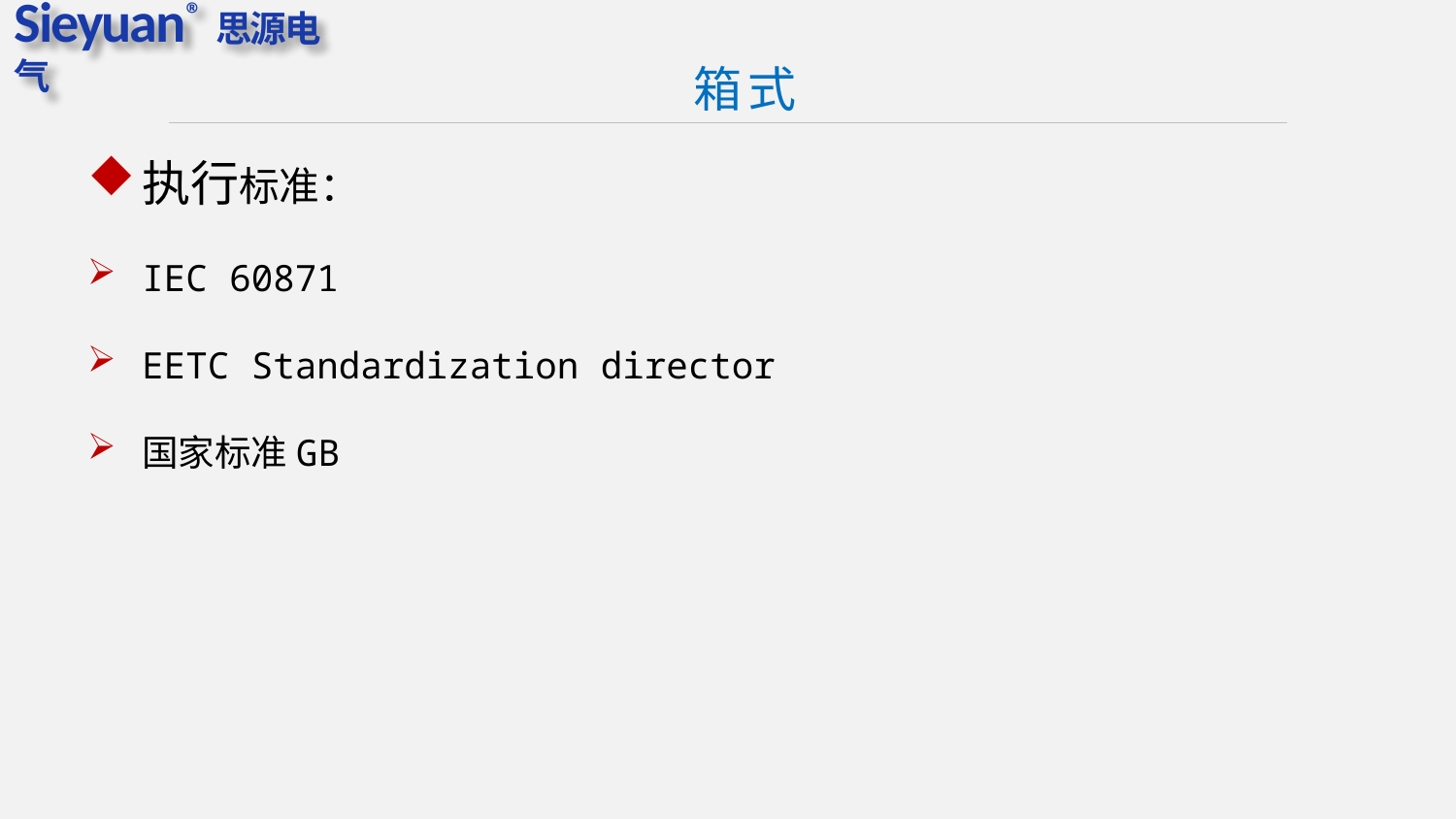

箱式
执行标准：

IEC 60871

EETC Standardization director

国家标准GB

一.固定容量电容器成套柜
适用场景
主要功能
产品特色